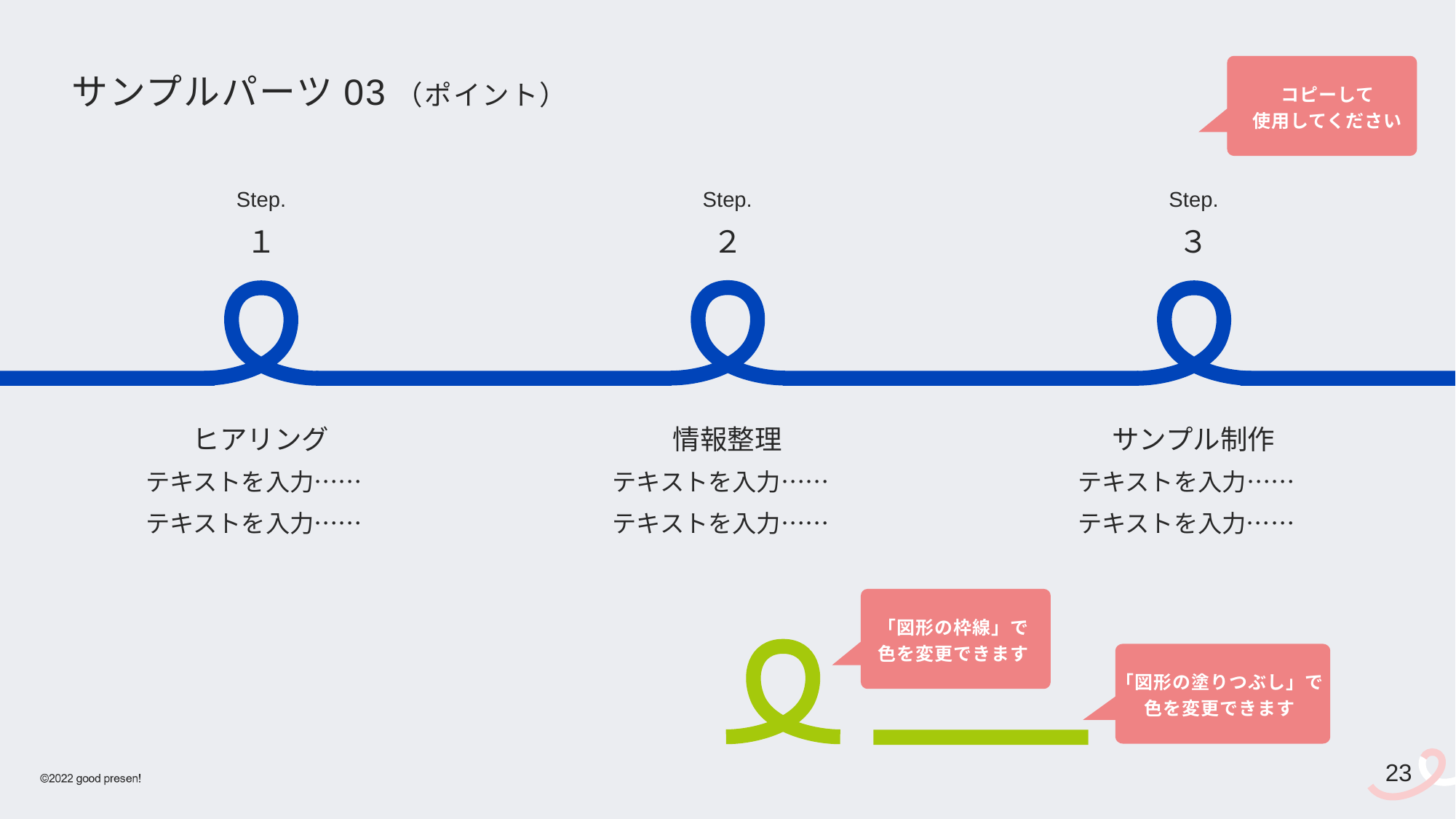

コピーして
使用してください
# サンプルパーツ03（ポイント）
Step.
１
Step.
２
Step.
３

ヒアリング
テキストを入力……
テキストを入力……
情報整理
テキストを入力……
テキストを入力……
サンプル制作
テキストを入力……
テキストを入力……

「図形の枠線」で
色を変更できます

「図形の塗りつぶし」で
色を変更できます